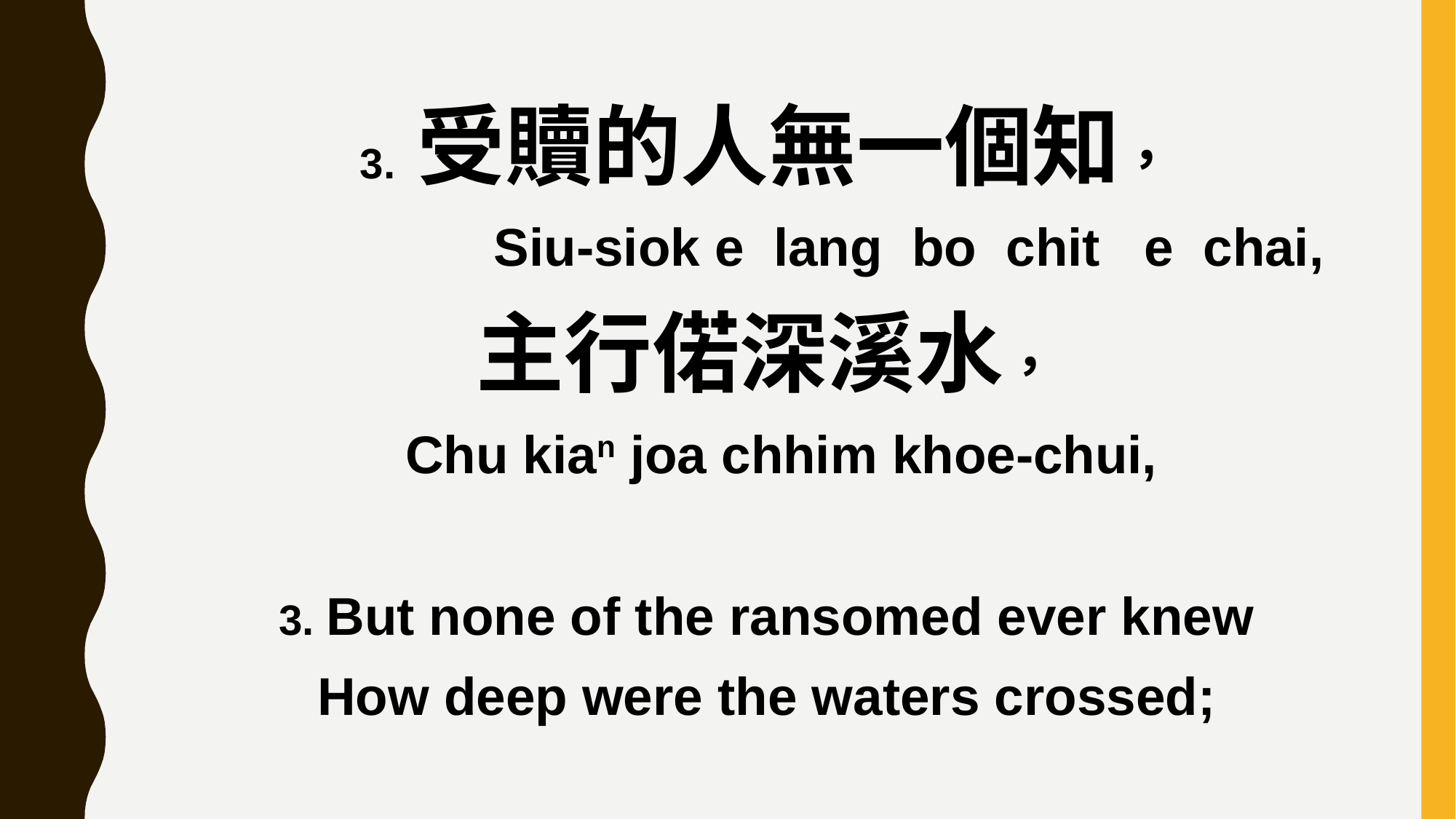

3. 受贖的人無一個知，
                         Siu-siok e  lang  bo  chit   e  chai,
主行偌深溪水，
  Chu kian joa chhim khoe-chui,

3. But none of the ransomed ever knew
How deep were the waters crossed;